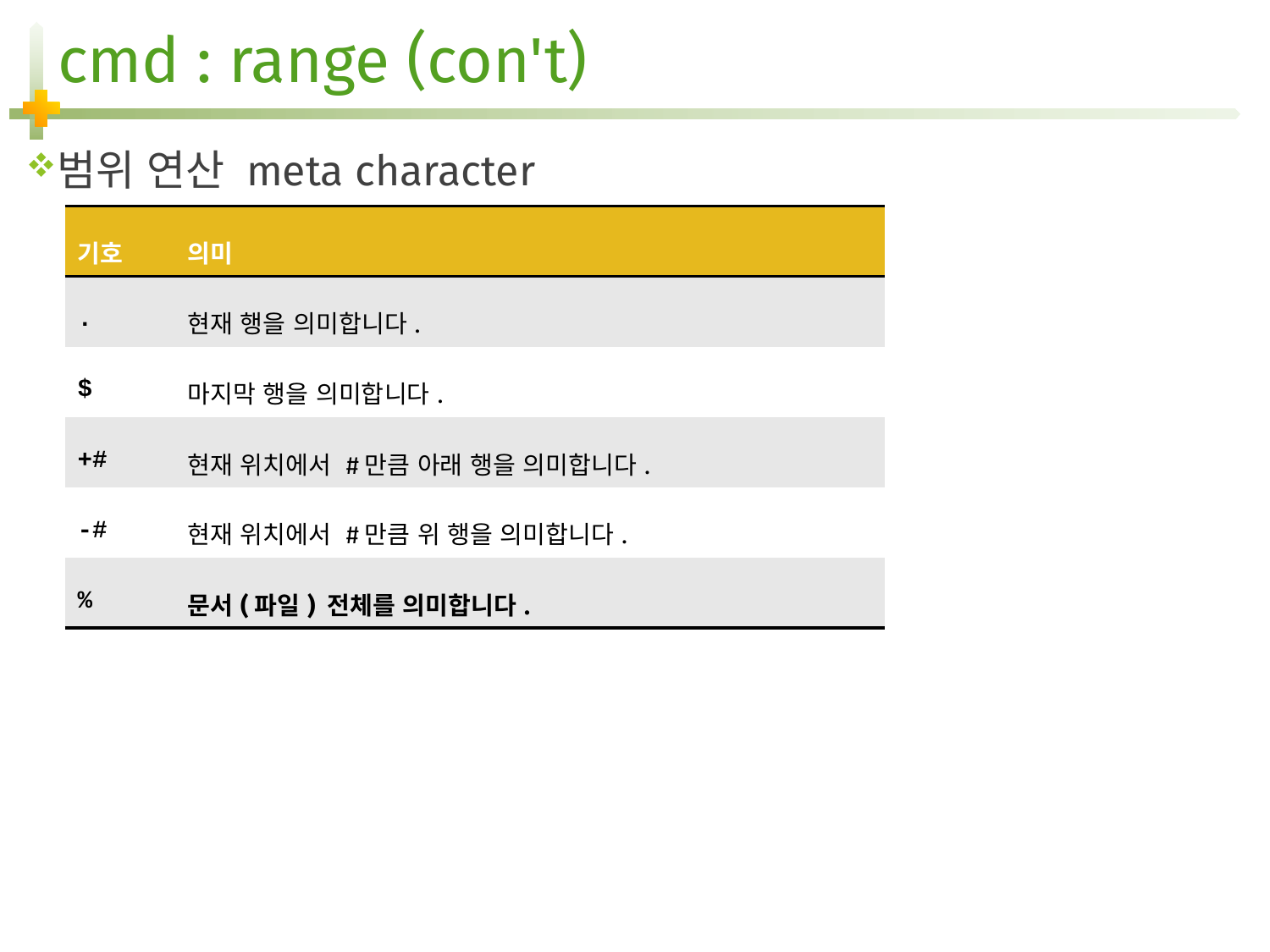

# cmd : range (con't)
범위 연산 meta character
| 기호 | 의미 |
| --- | --- |
| . | 현재 행을 의미합니다. |
| $ | 마지막 행을 의미합니다. |
| +# | 현재 위치에서 #만큼 아래 행을 의미합니다. |
| -# | 현재 위치에서 #만큼 위 행을 의미합니다. |
| % | 문서(파일) 전체를 의미합니다. |